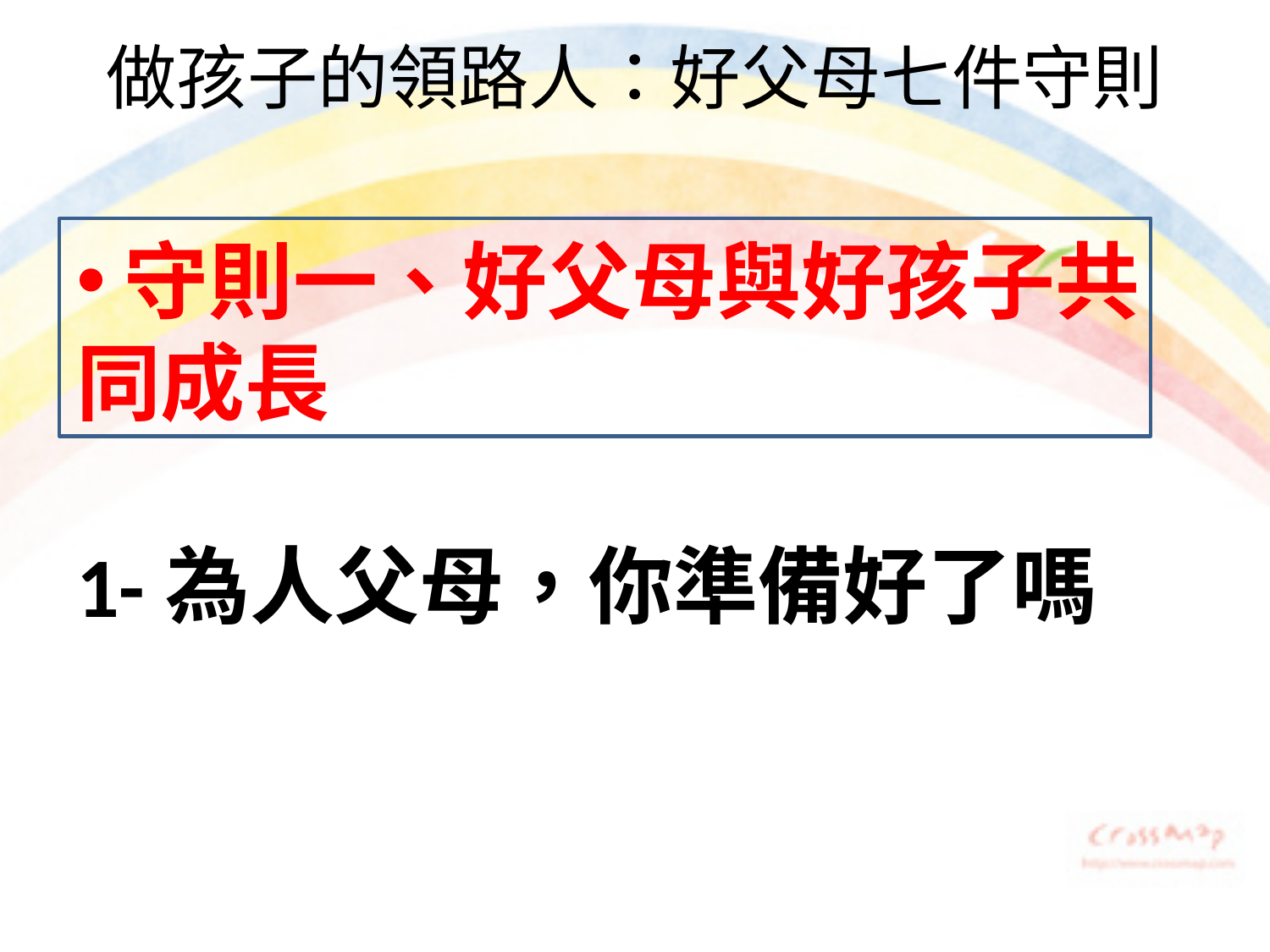

# 做孩子的領路人：好父母七件守則

守則一、好父母與好孩子共
同成長

1-為人父母，你準備好了嗎